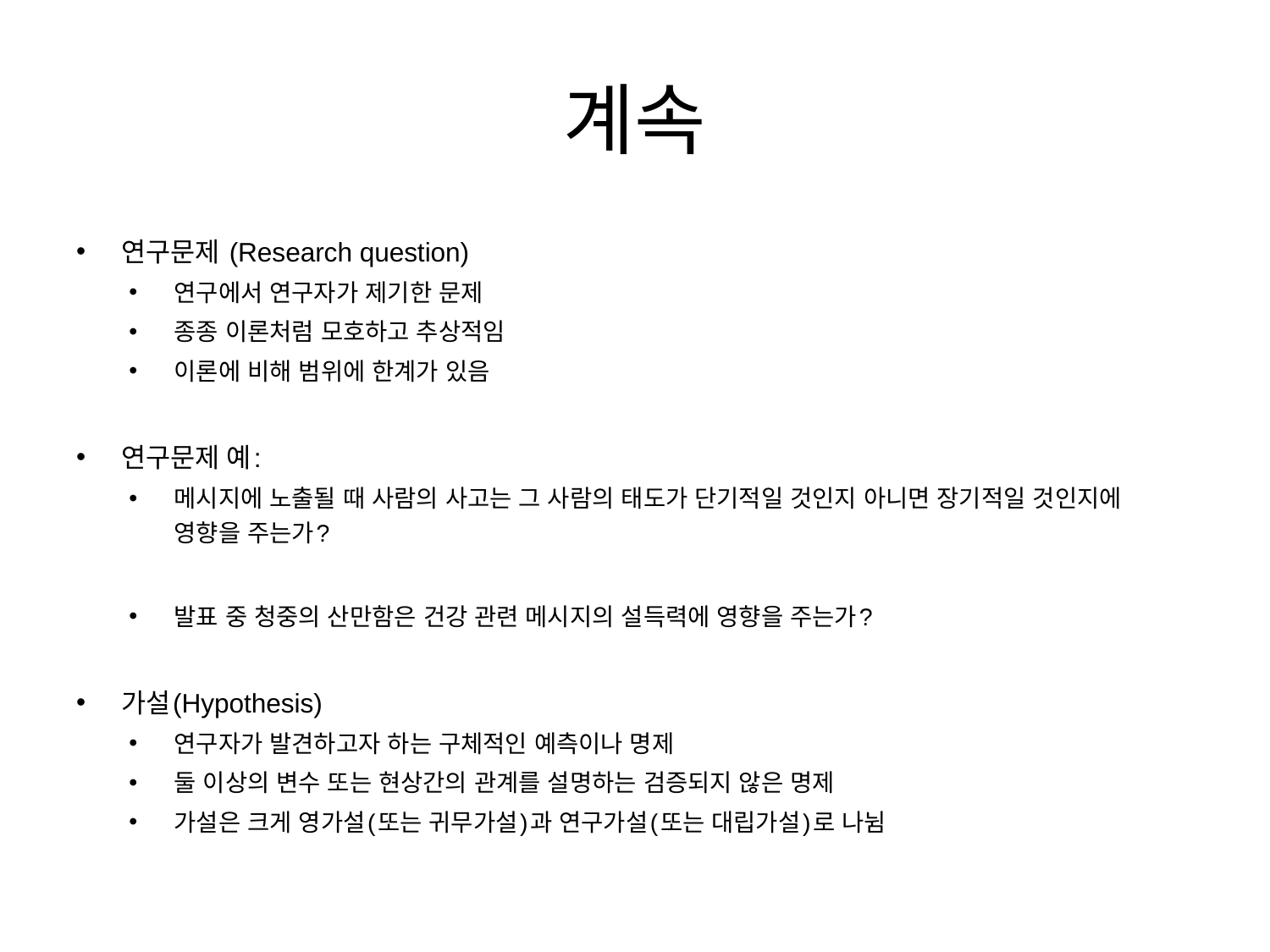

# 계속
연구문제 (Research question)
연구에서 연구자가 제기한 문제
종종 이론처럼 모호하고 추상적임
이론에 비해 범위에 한계가 있음

연구문제 예:
메시지에 노출될 때 사람의 사고는 그 사람의 태도가 단기적일 것인지 아니면 장기적일 것인지에 영향을 주는가?

발표 중 청중의 산만함은 건강 관련 메시지의 설득력에 영향을 주는가?

가설(Hypothesis)
연구자가 발견하고자 하는 구체적인 예측이나 명제
둘 이상의 변수 또는 현상간의 관계를 설명하는 검증되지 않은 명제
가설은 크게 영가설(또는 귀무가설)과 연구가설(또는 대립가설)로 나뉨